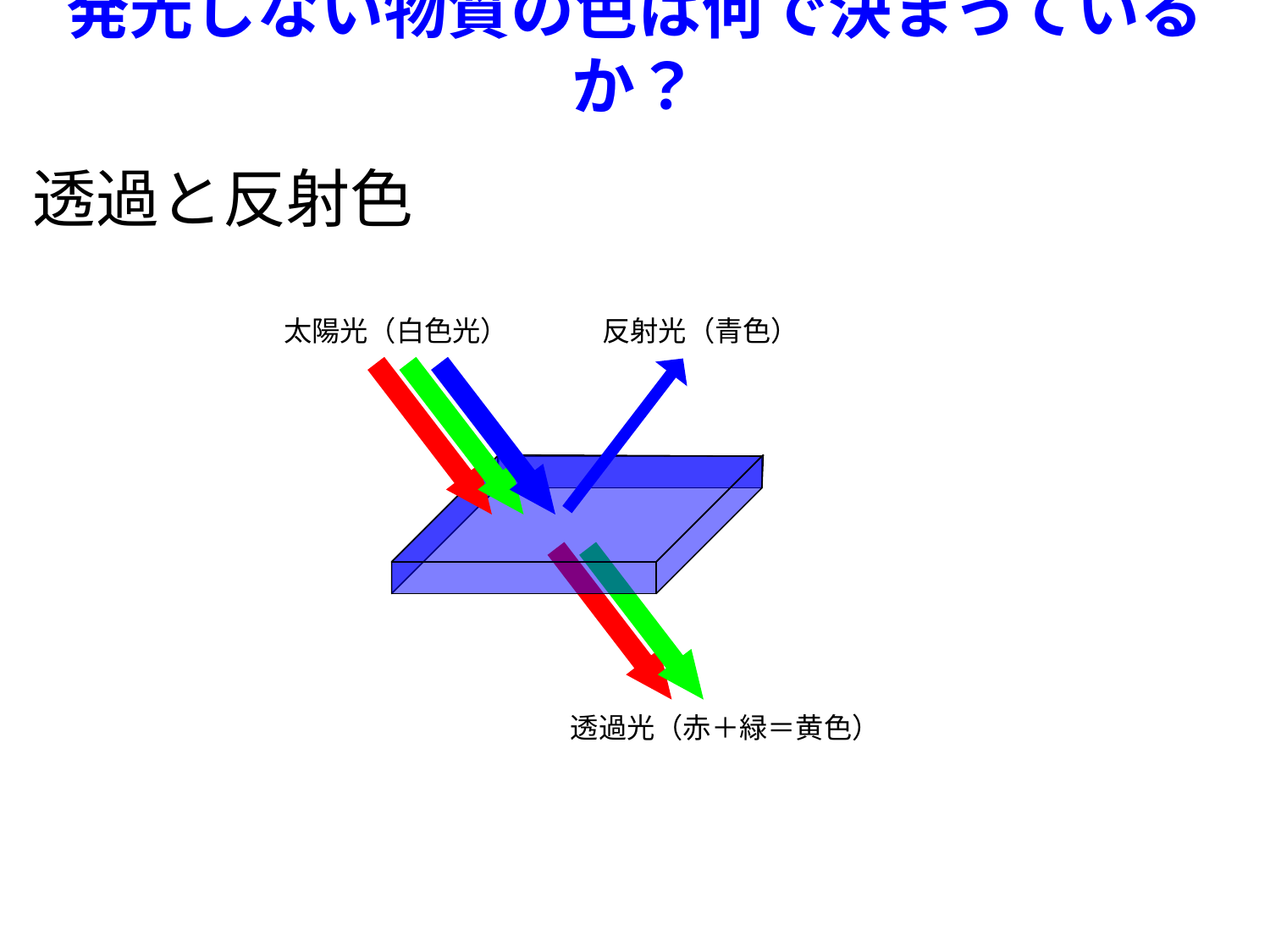

# 発光しない物質の色は何で決まっているか？
透過と反射色
太陽光（白色光）
反射光（青色）

透過光（赤＋緑＝黄色）